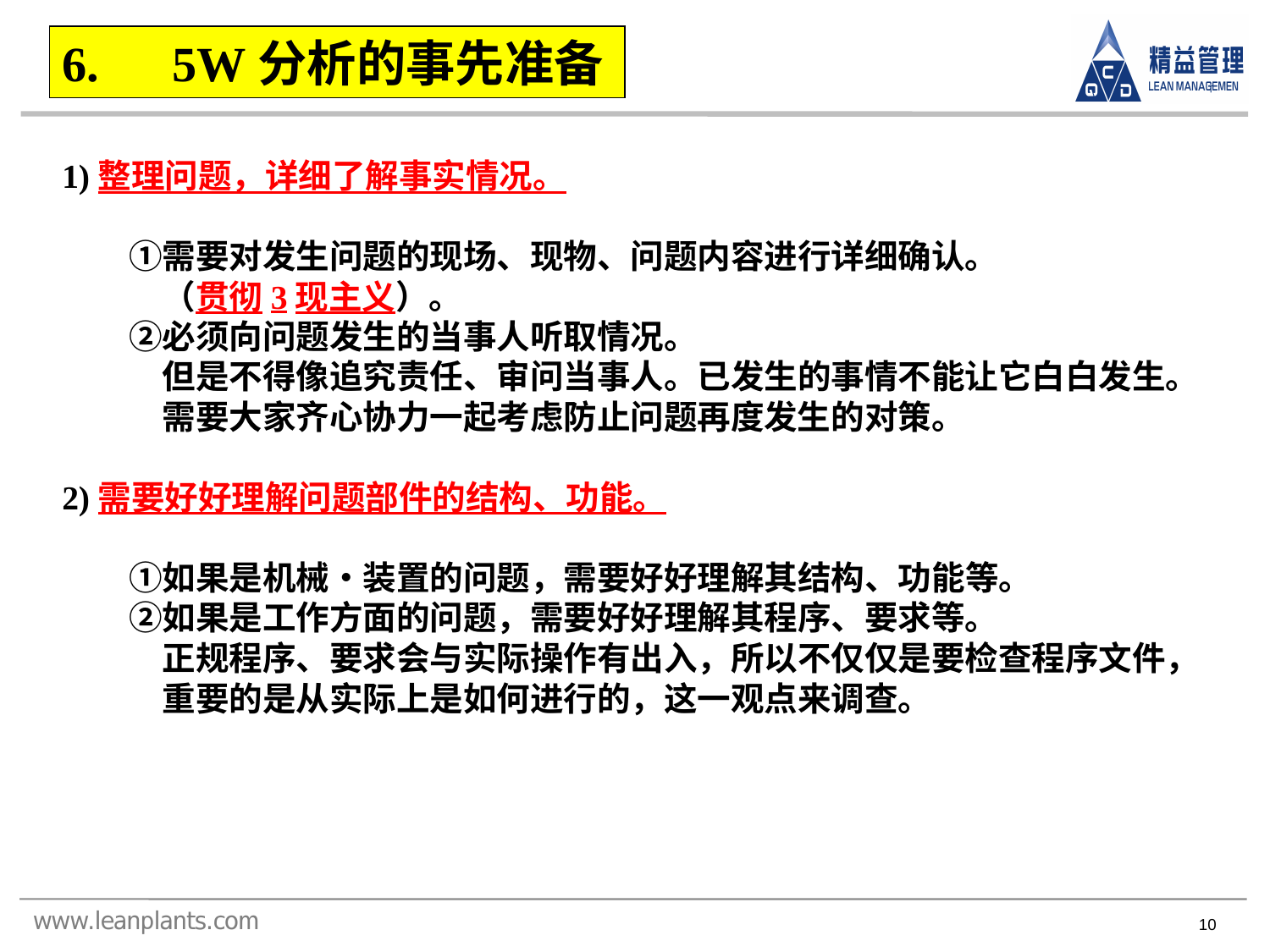

6.　5W分析的事先准备
1)整理问题，详细了解事实情况。

　　①需要对发生问题的现场、现物、问题内容进行详细确认。
　　　（贯彻3现主义）。
　　②必须向问题发生的当事人听取情况。
　　　但是不得像追究责任、审问当事人。已发生的事情不能让它白白发生。
　　　需要大家齐心协力一起考虑防止问题再度发生的对策。

2)需要好好理解问题部件的结构、功能。

　　①如果是机械・装置的问题，需要好好理解其结构、功能等。
　　②如果是工作方面的问题，需要好好理解其程序、要求等。
　　　正规程序、要求会与实际操作有出入，所以不仅仅是要检查程序文件，
　　　重要的是从实际上是如何进行的，这一观点来调查。